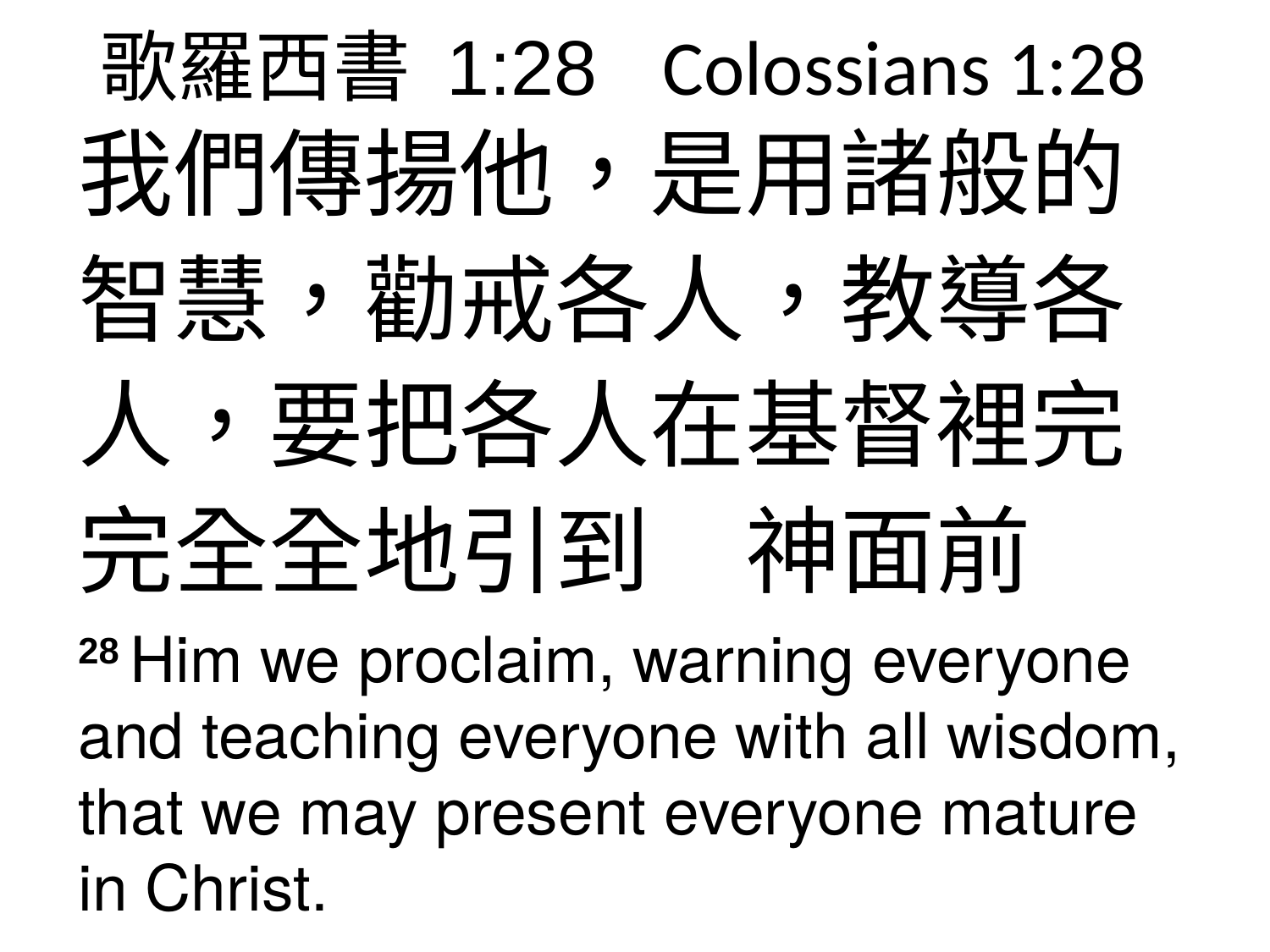

# 歌羅西書 1:28   Colossians 1:28
我們傳揚他，是用諸般的智慧，勸戒各人，教導各人，要把各人在基督裡完完全全地引到　神面前

28 Him we proclaim, warning everyone and teaching everyone with all wisdom, that we may present everyone mature in Christ.